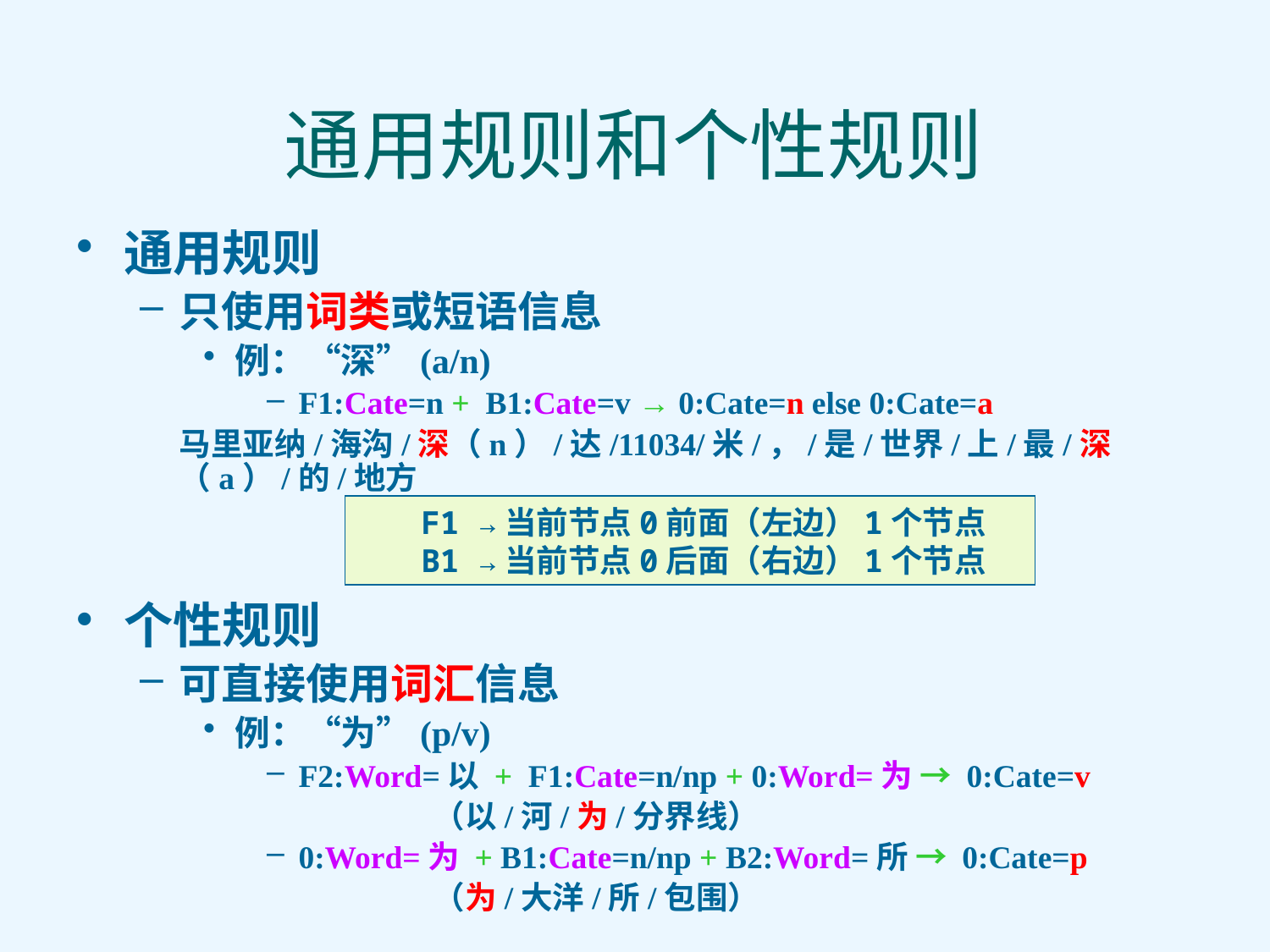

# 通用规则和个性规则
通用规则
只使用词类或短语信息
例：“深”(a/n)
F1:Cate=n +  B1:Cate=v → 0:Cate=n else 0:Cate=a
	马里亚纳/海沟/深（n）/达/11034/米/，/是/世界/上/最/深（a）/的/地方

个性规则
可直接使用词汇信息
例：“为”(p/v)
F2:Word=以 +  F1:Cate=n/np + 0:Word=为 → 0:Cate=v
			（以/河/为/分界线）
0:Word=为 + B1:Cate=n/np + B2:Word=所 → 0:Cate=p
			（为/大洋/所/包围）
F1 →当前节点0前面（左边）1个节点
B1 →当前节点0后面（右边）1个节点